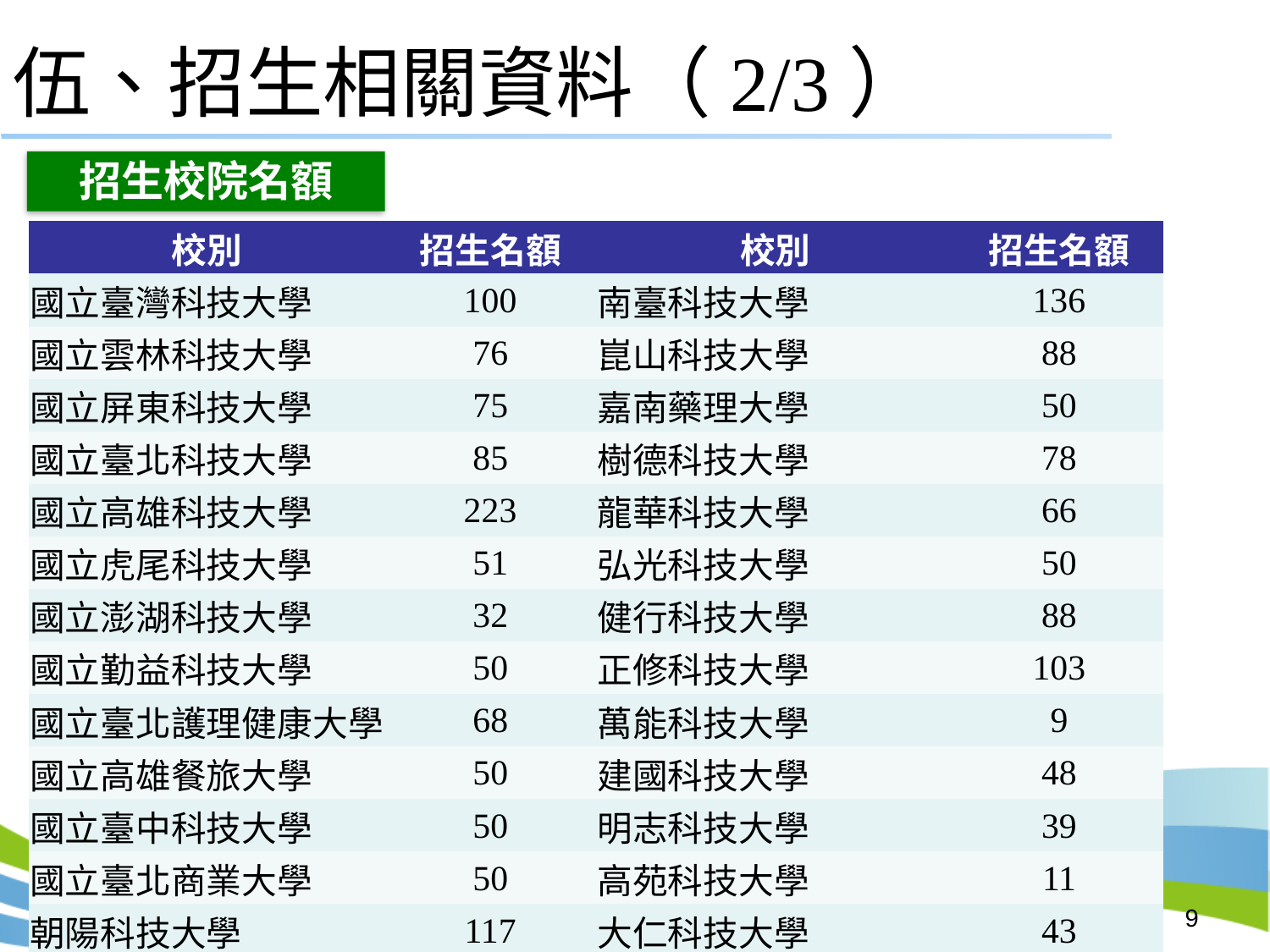

# 伍、招生相關資料（2/3）
招生校院名額
| 校別 | 招生名額 | 校別 | 招生名額 |
| --- | --- | --- | --- |
| 國立臺灣科技大學 | 100 | 南臺科技大學 | 136 |
| 國立雲林科技大學 | 76 | 崑山科技大學 | 88 |
| 國立屏東科技大學 | 75 | 嘉南藥理大學 | 50 |
| 國立臺北科技大學 | 85 | 樹德科技大學 | 78 |
| 國立高雄科技大學 | 223 | 龍華科技大學 | 66 |
| 國立虎尾科技大學 | 51 | 弘光科技大學 | 50 |
| 國立澎湖科技大學 | 32 | 健行科技大學 | 88 |
| 國立勤益科技大學 | 50 | 正修科技大學 | 103 |
| 國立臺北護理健康大學 | 68 | 萬能科技大學 | 9 |
| 國立高雄餐旅大學 | 50 | 建國科技大學 | 48 |
| 國立臺中科技大學 | 50 | 明志科技大學 | 39 |
| 國立臺北商業大學 | 50 | 高苑科技大學 | 11 |
| 朝陽科技大學 | 117 | 大仁科技大學 | 43 |
9